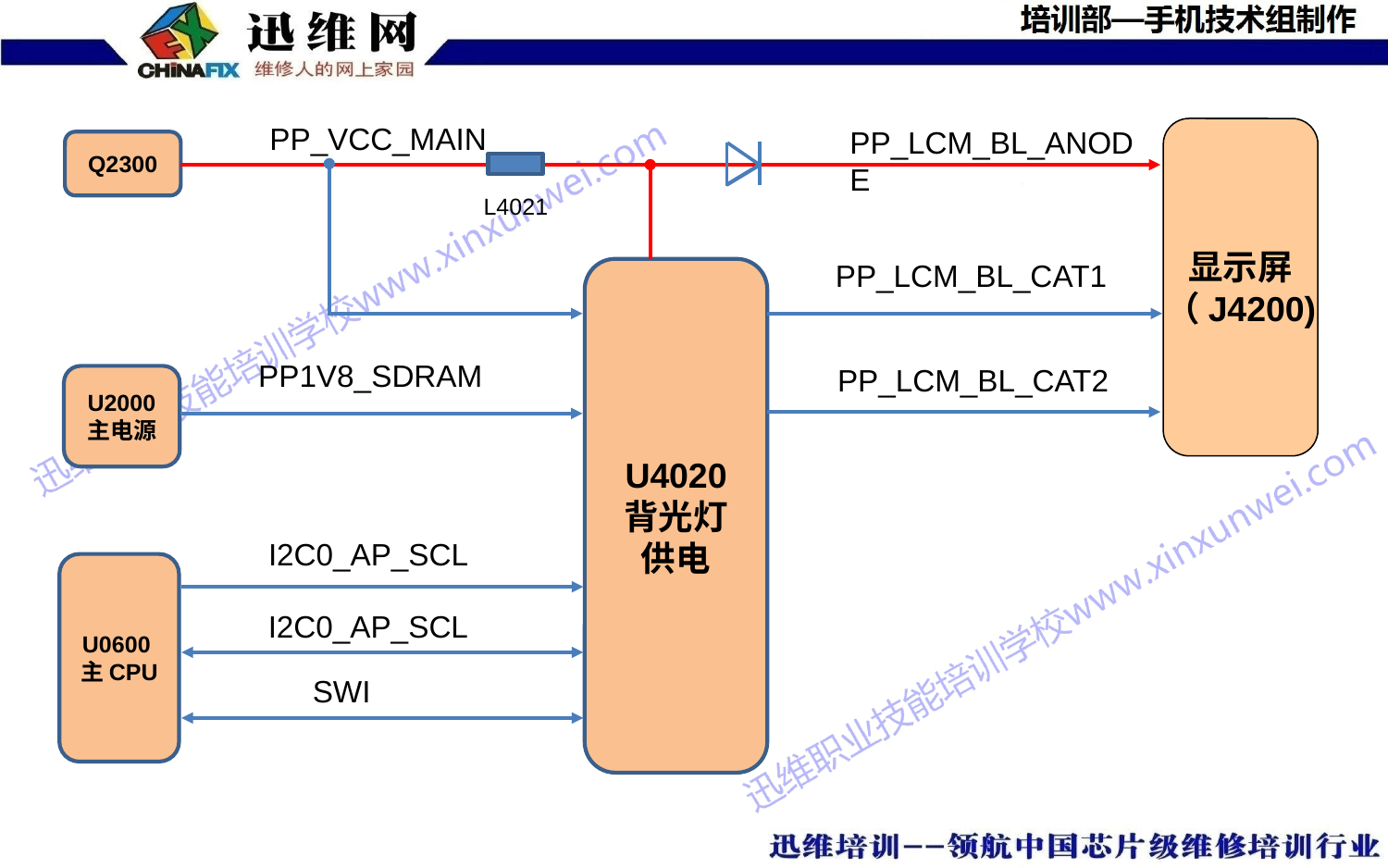

PP_VCC_MAIN
PP_LCM_BL_ANODE
显示屏
（J4200)
Q2300

L4021
PP_LCM_BL_CAT1
U4020
背光灯
供电
PP1V8_SDRAM
PP_LCM_BL_CAT2
U2000
主电源
I2C0_AP_SCL
U0600主CPU
I2C0_AP_SCL
SWI